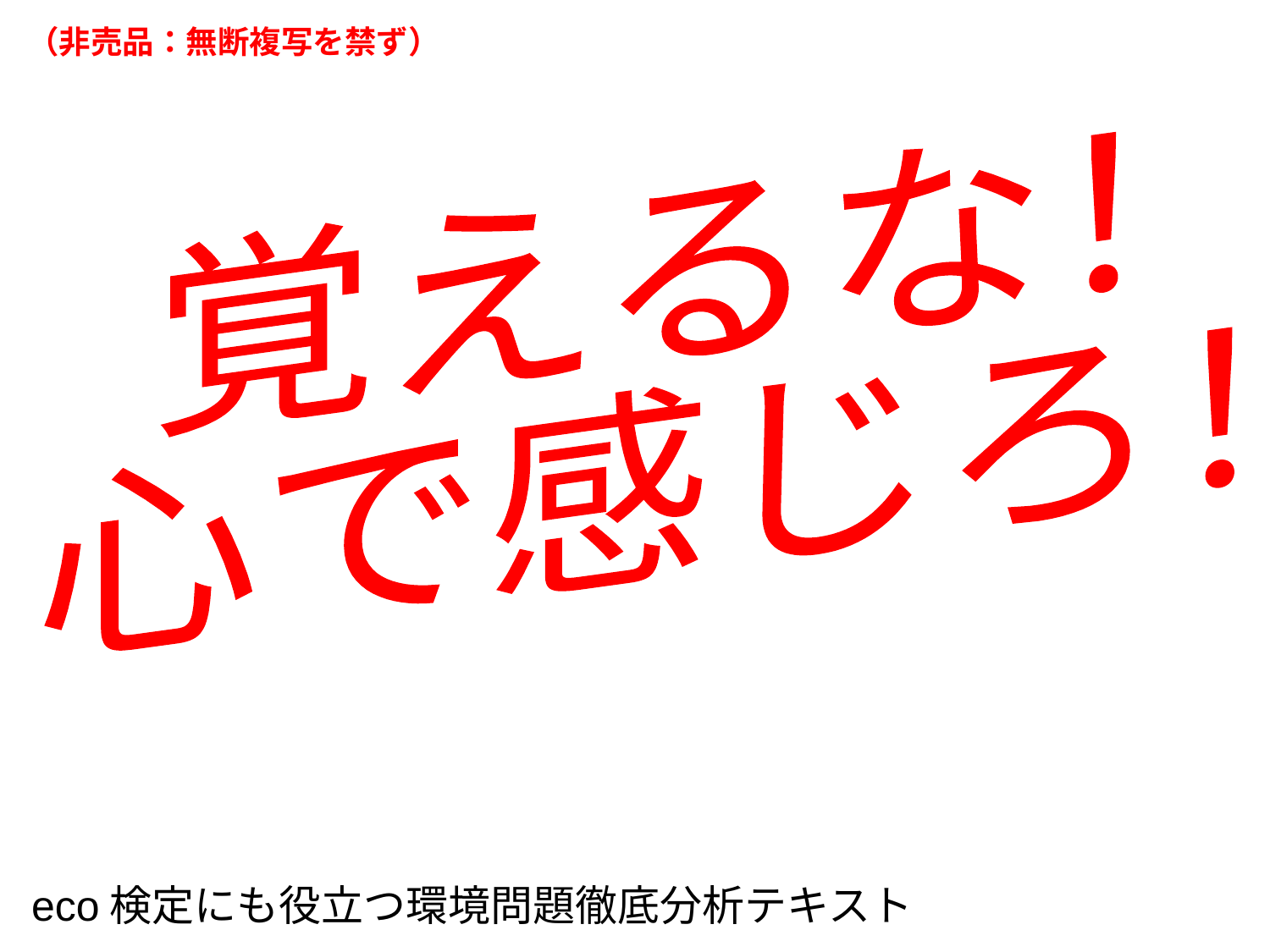

（非売品：無断複写を禁ず）
覚えるな！
心で感じろ！
eco検定にも役立つ環境問題徹底分析テキスト